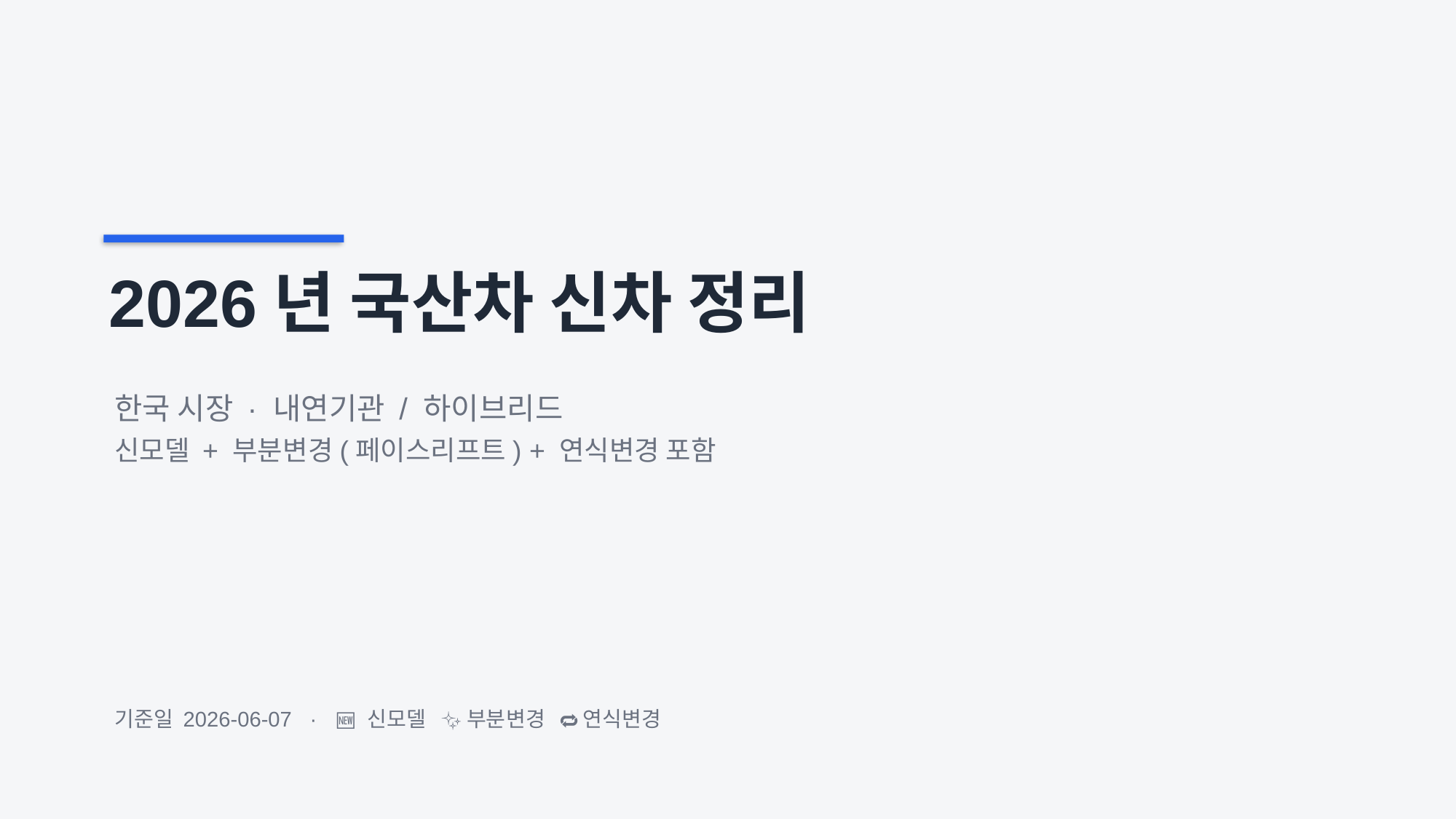

2026년 국산차 신차 정리
한국 시장 · 내연기관 / 하이브리드
신모델 + 부분변경(페이스리프트) + 연식변경 포함
기준일 2026-06-07   ·   🆕 신모델   ✨ 부분변경   🔁 연식변경